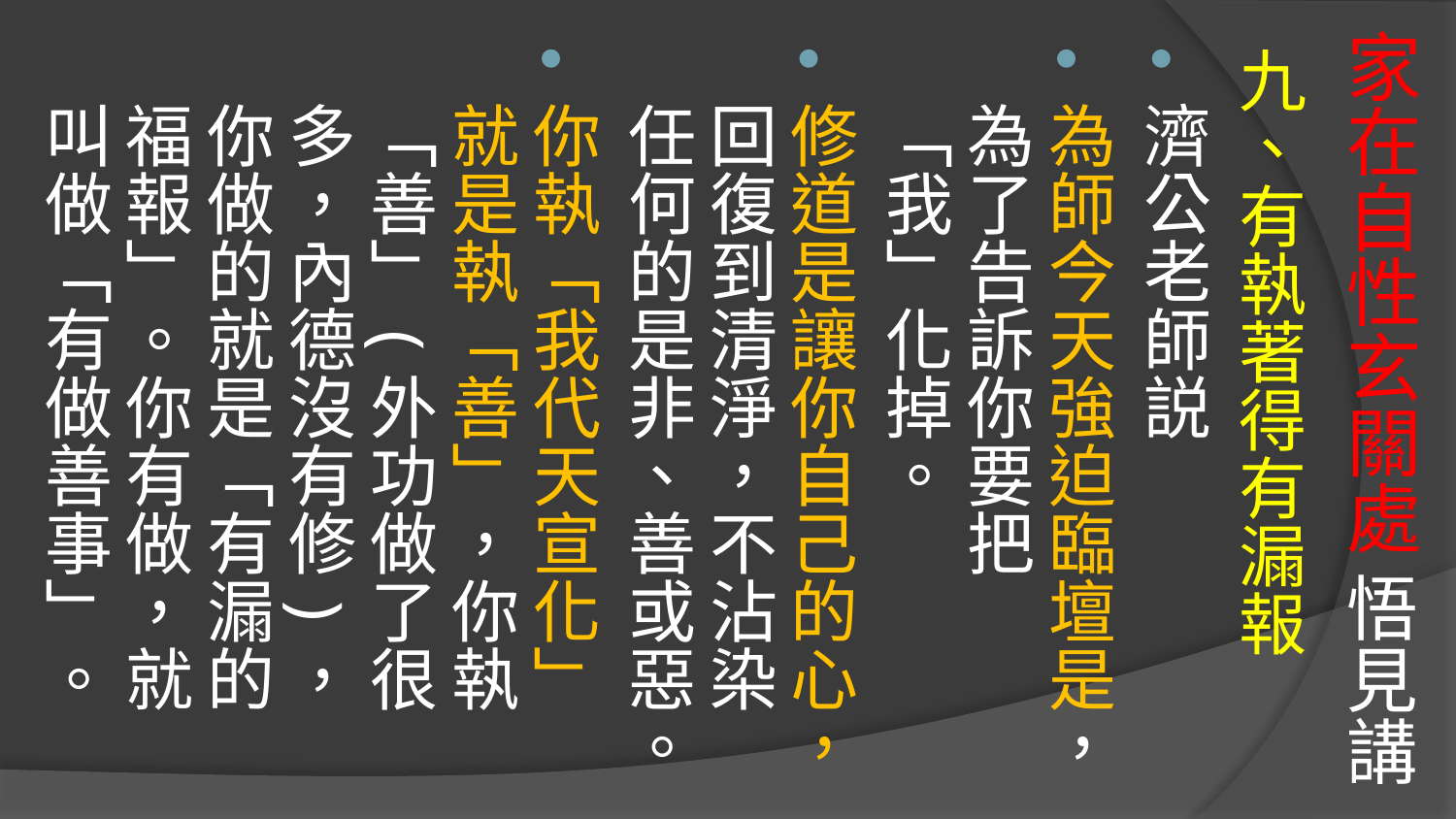

# 家在自性玄關處 悟見講
九、有執著得有漏報
濟公老師説
為師今天強迫臨壇是，為了告訴你要把「我」化掉。
修道是讓你自己的心，回復到清淨，不沾染任何的是非、善或惡。
你執「我代天宣化」就是執「善」，你執「善」(外功做了很多，內德沒有修)，你做的就是「有漏的福報」。你有做，就叫做「有做善事」。